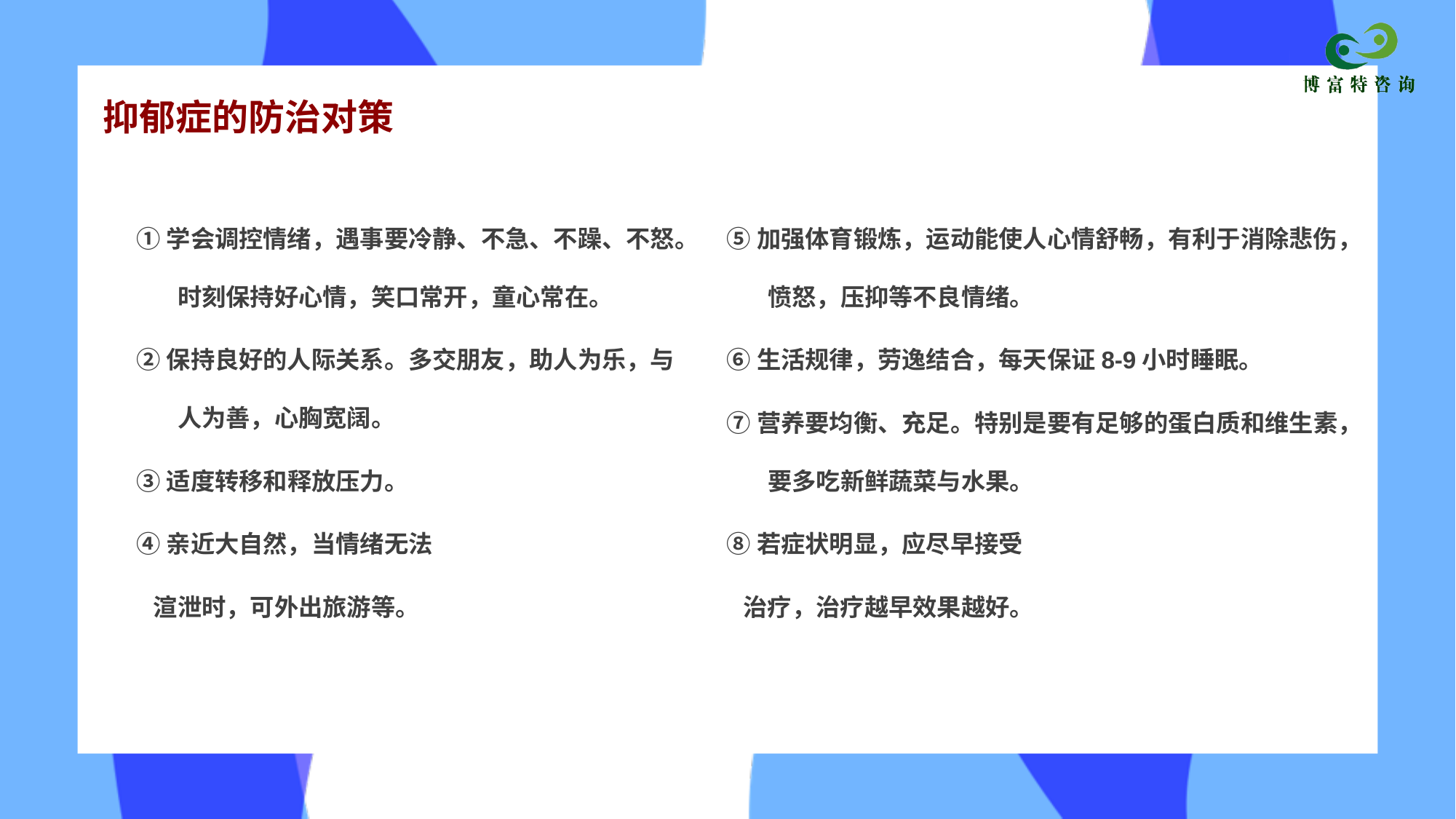

抑郁症的防治对策
①学会调控情绪，遇事要冷静、不急、不躁、不怒。时刻保持好心情，笑口常开，童心常在。
②保持良好的人际关系。多交朋友，助人为乐，与人为善，心胸宽阔。
③适度转移和释放压力。
④亲近大自然，当情绪无法
  渲泄时，可外出旅游等。

⑤加强体育锻炼，运动能使人心情舒畅，有利于消除悲伤，愤怒，压抑等不良情绪。
⑥生活规律，劳逸结合，每天保证8-9小时睡眠。
⑦营养要均衡、充足。特别是要有足够的蛋白质和维生素，要多吃新鲜蔬菜与水果。
⑧若症状明显，应尽早接受
  治疗，治疗越早效果越好。